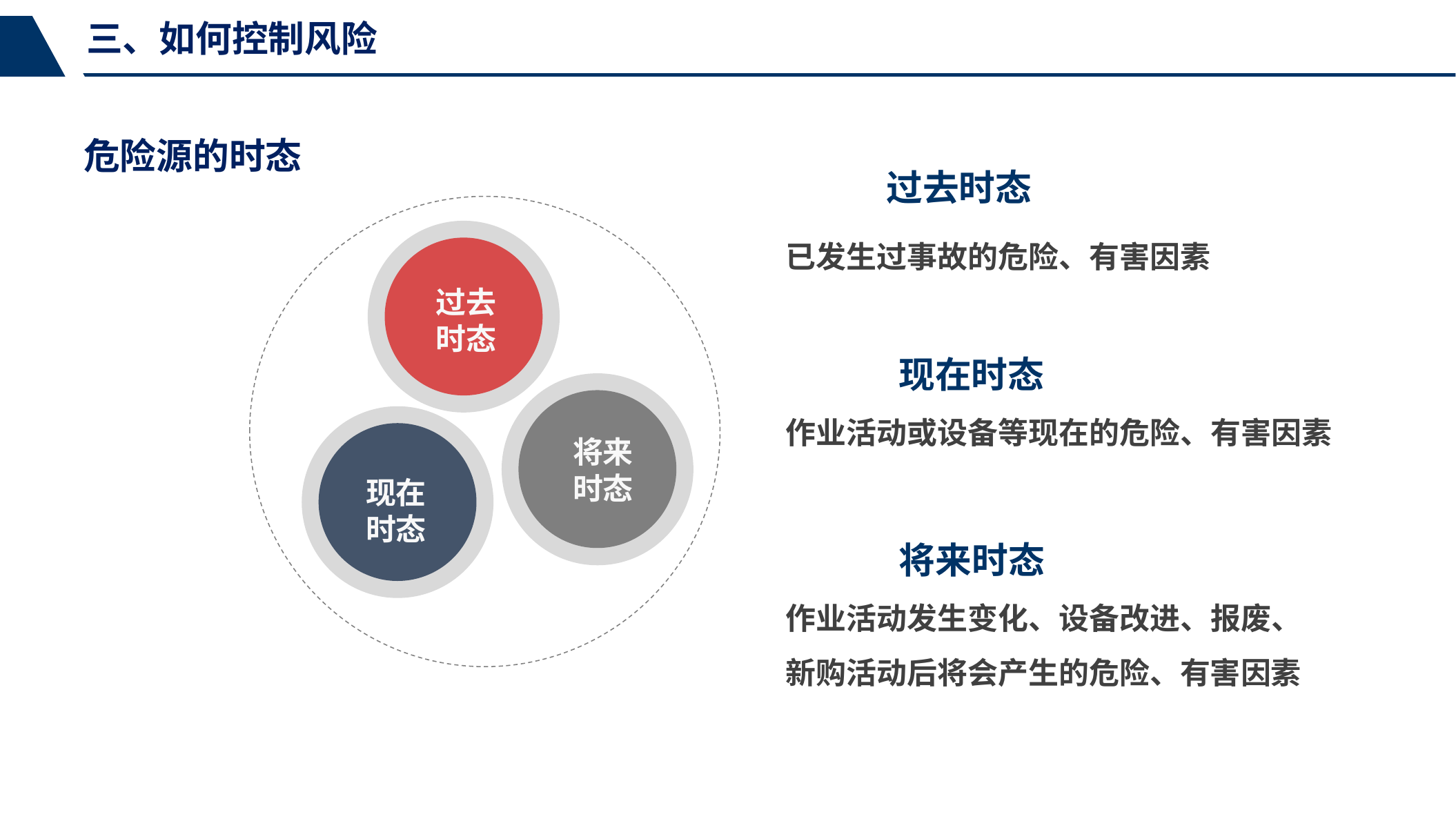

三、如何控制风险

危险源的时态
过去时态

已发生过事故的危险、有害因素

过去
时态
现在时态

作业活动或设备等现在的危险、有害因素

将来
时态
现在
时态
将来时态
作业活动发生变化、设备改进、报废、新购活动后将会产生的危险、有害因素